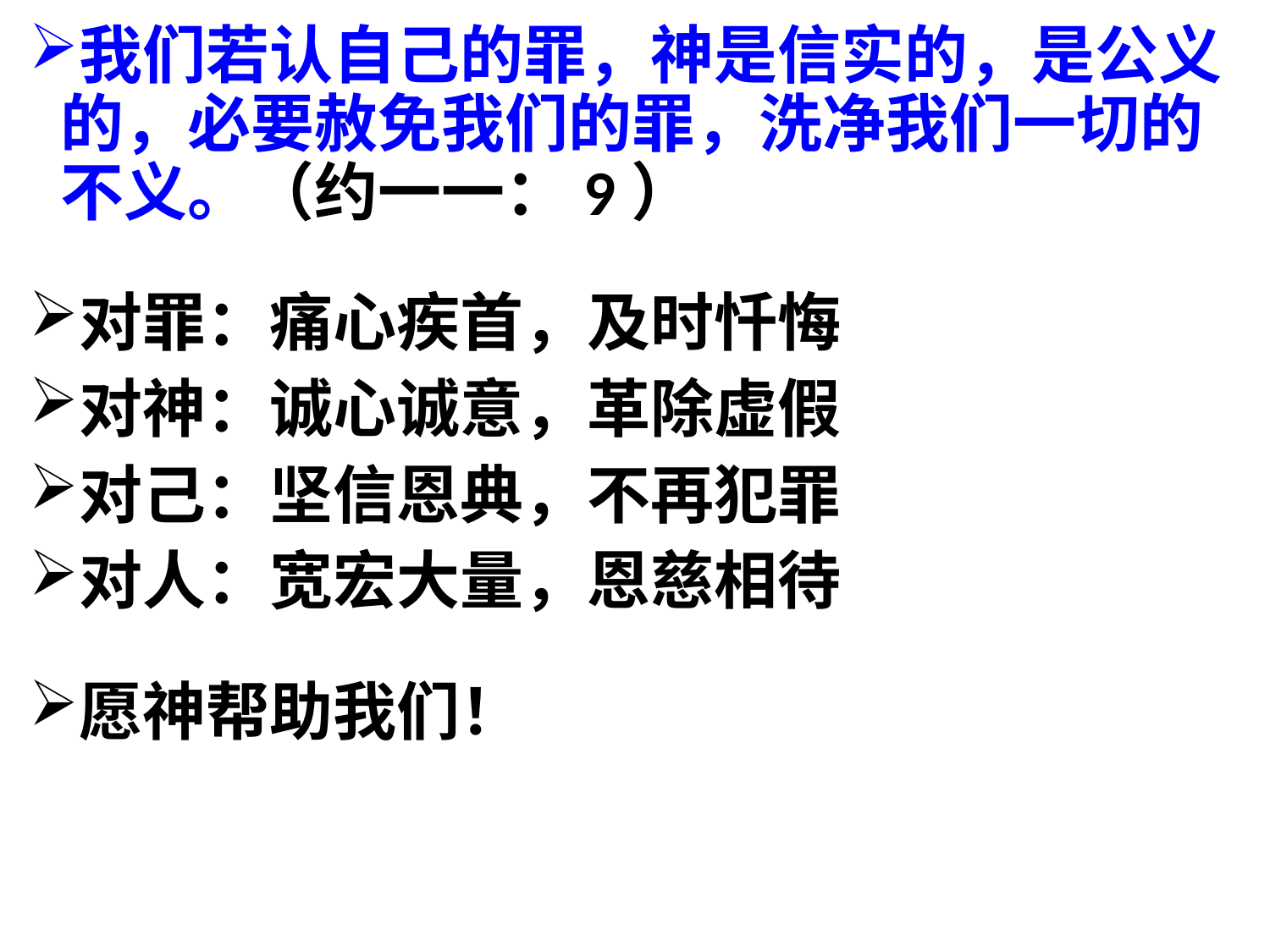

我们若认自己的罪，神是信实的，是公义的，必要赦免我们的罪，洗净我们一切的不义。（约一一：9）

对罪：痛心疾首，及时忏悔
对神：诚心诚意，革除虚假
对己：坚信恩典，不再犯罪
对人：宽宏大量，恩慈相待

愿神帮助我们！